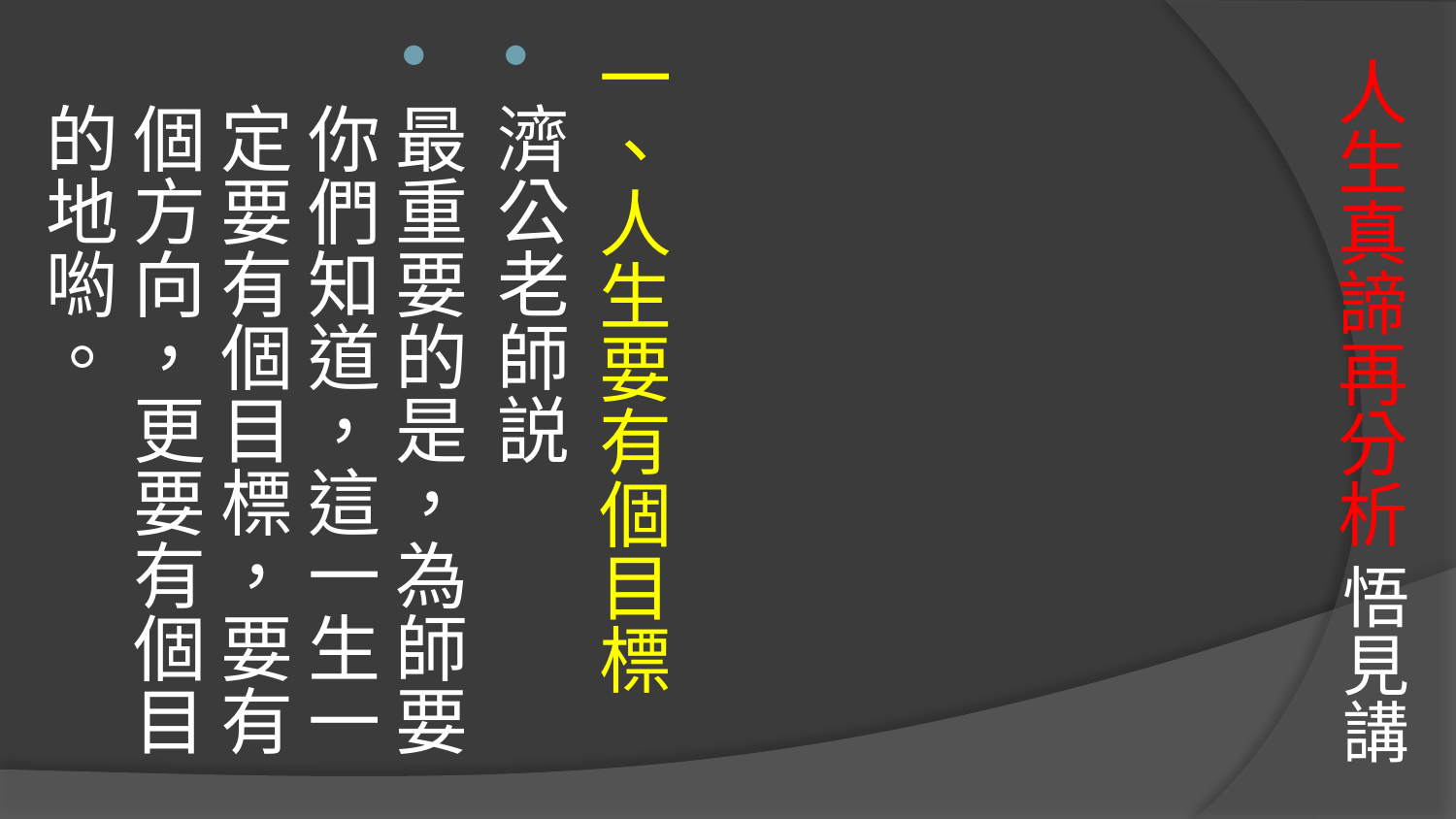

一、人生要有個目標
濟公老師説
最重要的是，為師要你們知道，這一生一定要有個目標，要有個方向，更要有個目的地喲。
# 人生真諦再分析 悟見講